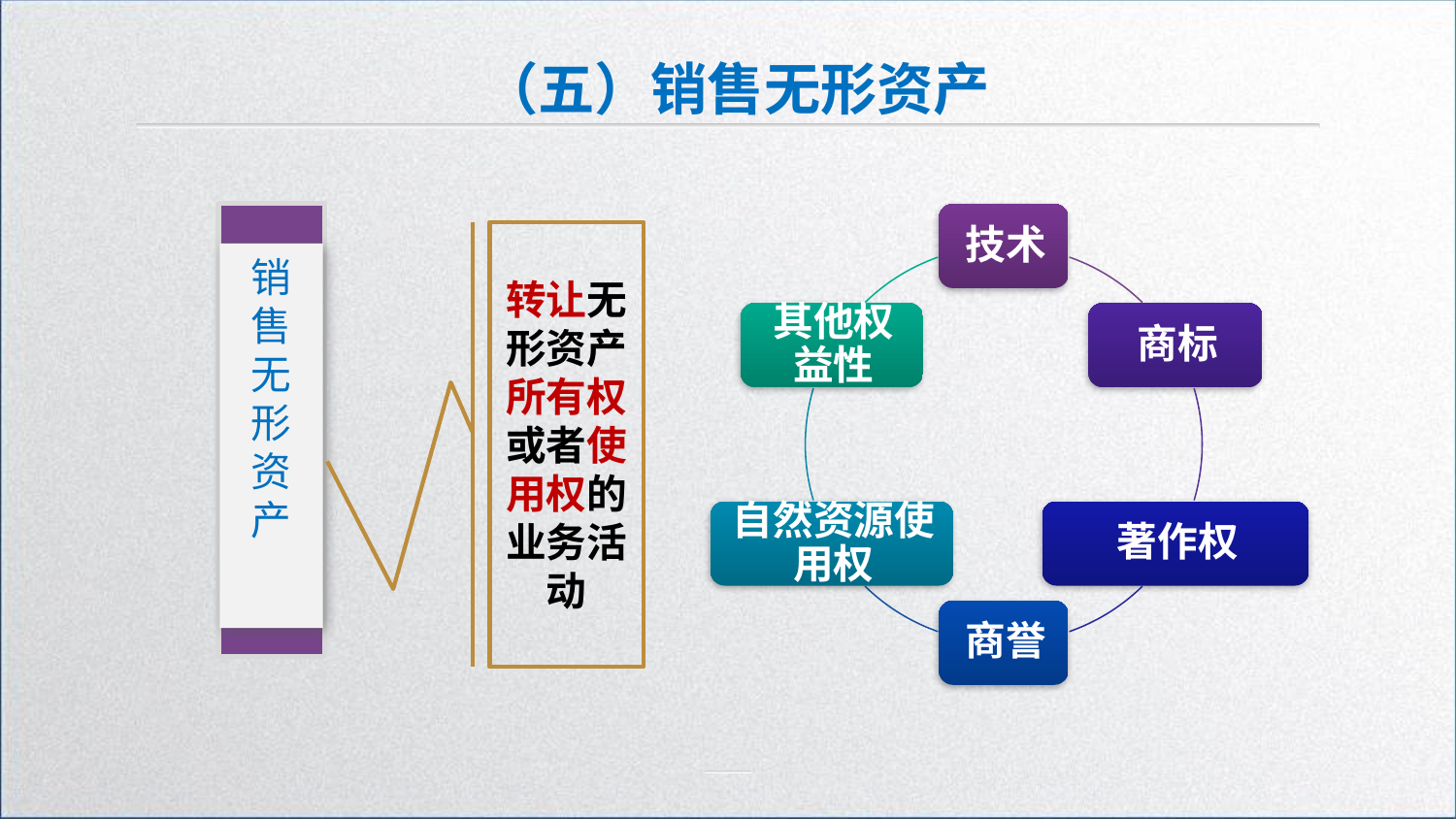

（五）销售无形资产

销售无形资产
技术
商标
著作权
商誉
自然资源使用权
其他权益性
转让无形资产所有权或者使用权的业务活动